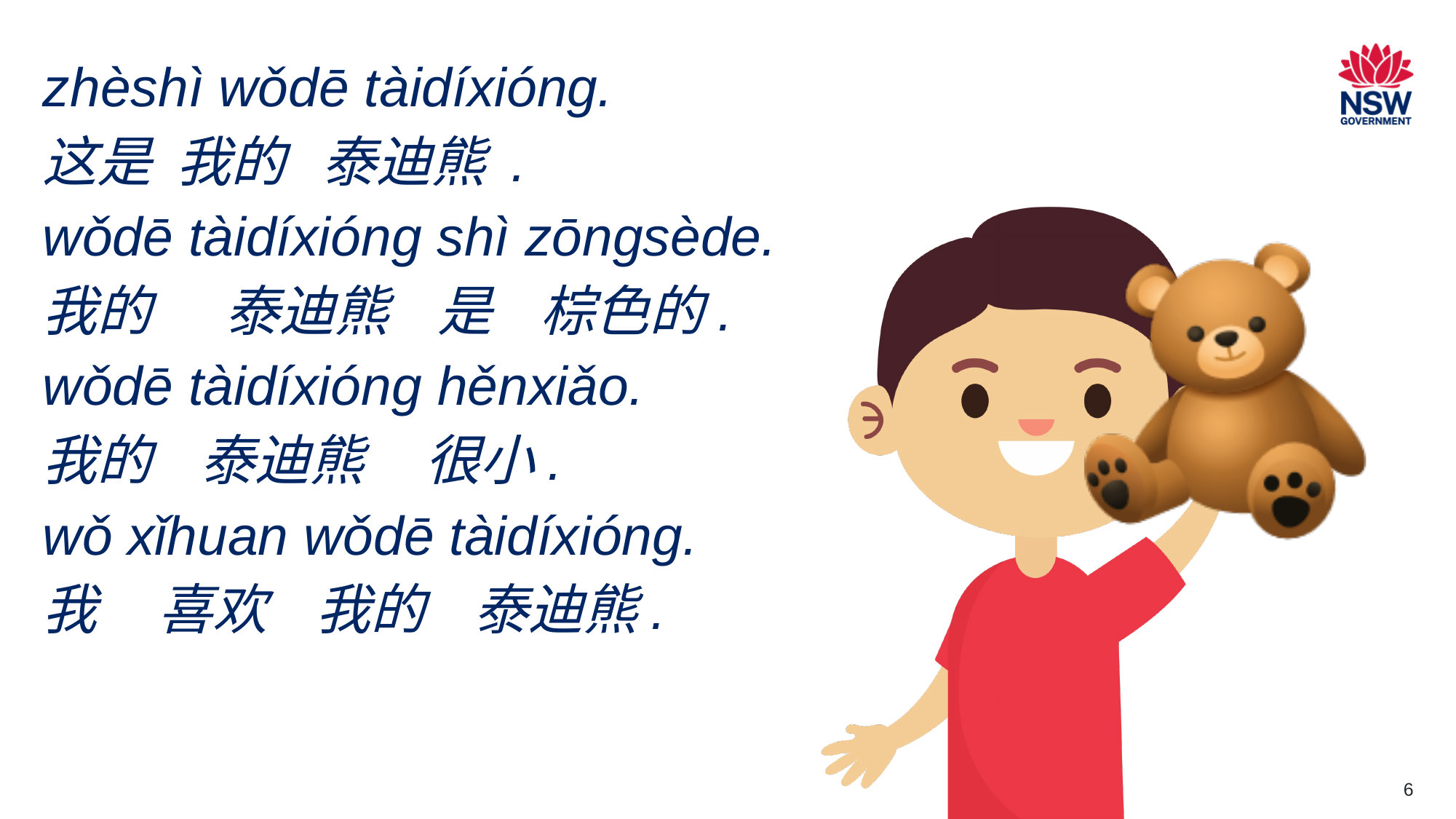

# zhèshì wǒdē tàidíxióng. 这是  我的   泰迪熊 . wǒdē tàidíxióng shì zōngsède. 我的      泰迪熊    是    棕色的. wǒdē tàidíxióng hěnxiǎo. 我的    泰迪熊     很小. wǒ xǐhuan wǒdē tàidíxióng. 我     喜欢    我的    泰迪熊.

6